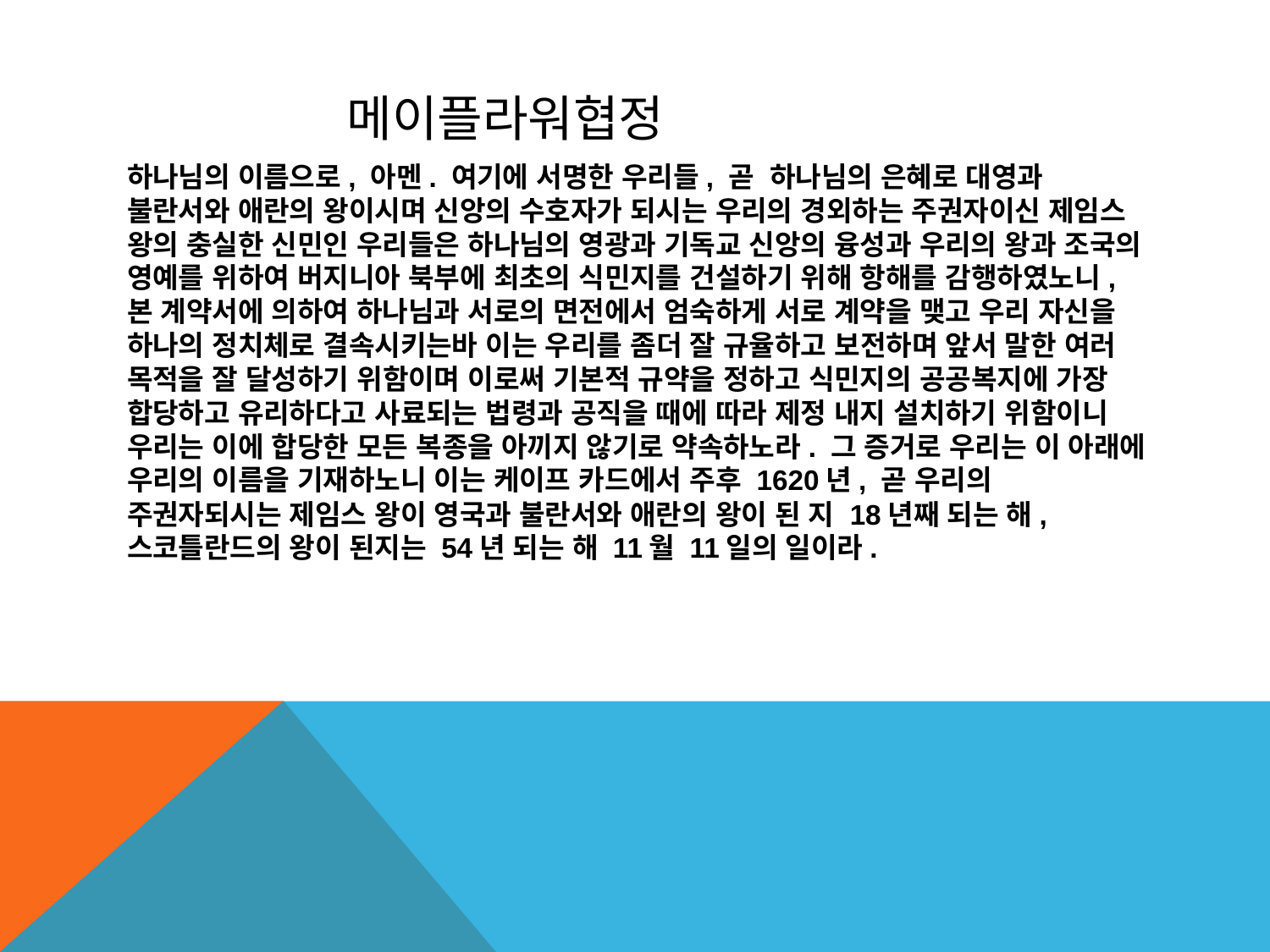

# 메이플라워협정
하나님의 이름으로, 아멘. 여기에 서명한 우리들, 곧  하나님의 은혜로 대영과 불란서와 애란의 왕이시며 신앙의 수호자가 되시는 우리의 경외하는 주권자이신 제임스 왕의 충실한 신민인 우리들은 하나님의 영광과 기독교 신앙의 융성과 우리의 왕과 조국의 영예를 위하여 버지니아 북부에 최초의 식민지를 건설하기 위해 항해를 감행하였노니, 본 계약서에 의하여 하나님과 서로의 면전에서 엄숙하게 서로 계약을 맺고 우리 자신을 하나의 정치체로 결속시키는바 이는 우리를 좀더 잘 규율하고 보전하며 앞서 말한 여러 목적을 잘 달성하기 위함이며 이로써 기본적 규약을 정하고 식민지의 공공복지에 가장 합당하고 유리하다고 사료되는 법령과 공직을 때에 따라 제정 내지 설치하기 위함이니 우리는 이에 합당한 모든 복종을 아끼지 않기로 약속하노라. 그 증거로 우리는 이 아래에 우리의 이름을 기재하노니 이는 케이프 카드에서 주후 1620년, 곧 우리의 주권자되시는 제임스 왕이 영국과 불란서와 애란의 왕이 된 지 18년째 되는 해, 스코틀란드의 왕이 된지는 54년 되는 해 11월 11일의 일이라.